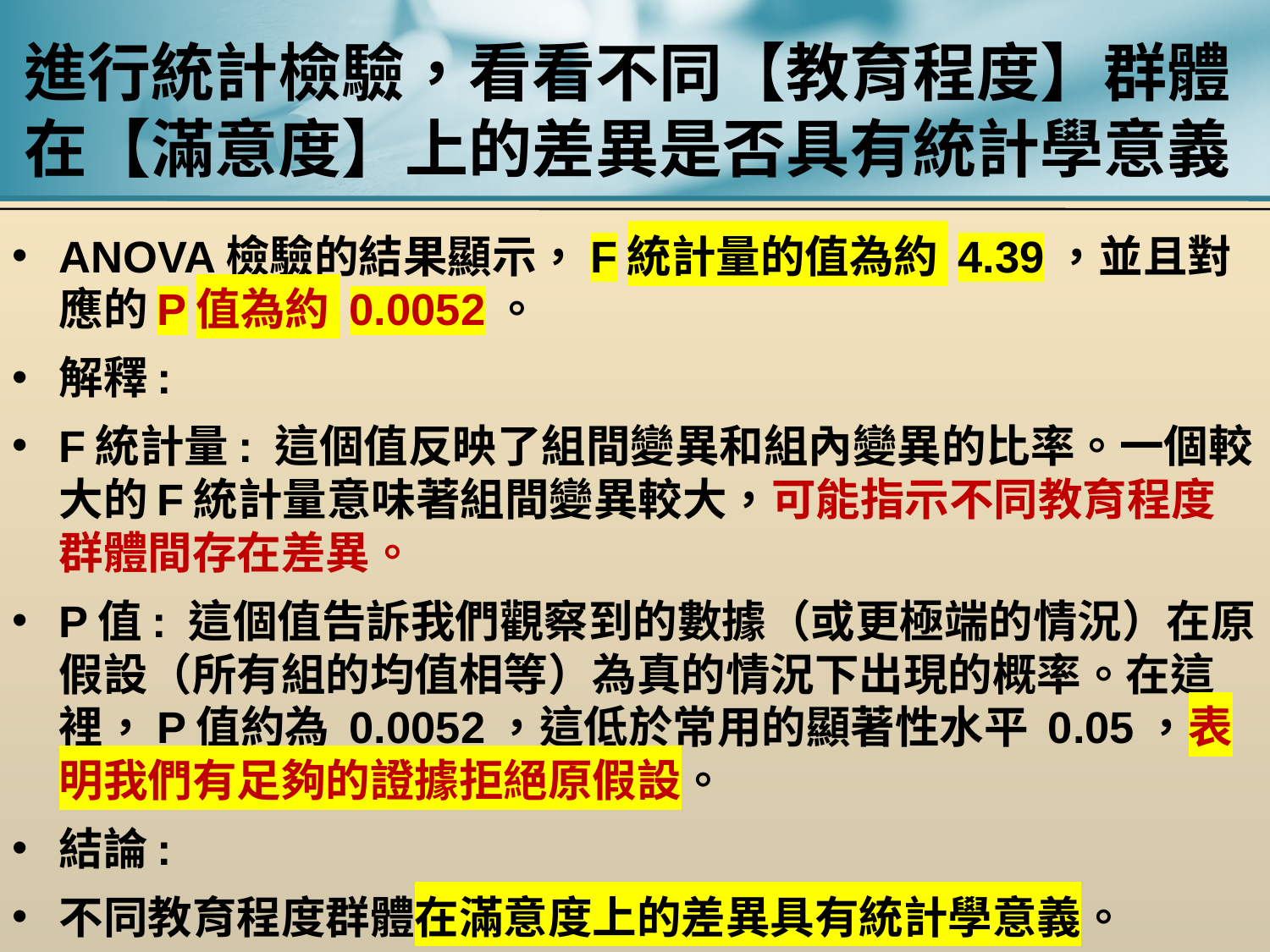

# 進行統計檢驗，看看不同【教育程度】群體在【滿意度】上的差異是否具有統計學意義
ANOVA檢驗的結果顯示，F統計量的值為約 4.39，並且對應的P值為約 0.0052。
解釋:
F統計量: 這個值反映了組間變異和組內變異的比率。一個較大的F統計量意味著組間變異較大，可能指示不同教育程度群體間存在差異。
P值: 這個值告訴我們觀察到的數據（或更極端的情況）在原假設（所有組的均值相等）為真的情況下出現的概率。在這裡，P值約為 0.0052，這低於常用的顯著性水平 0.05，表明我們有足夠的證據拒絕原假設。
結論:
不同教育程度群體在滿意度上的差異具有統計學意義。